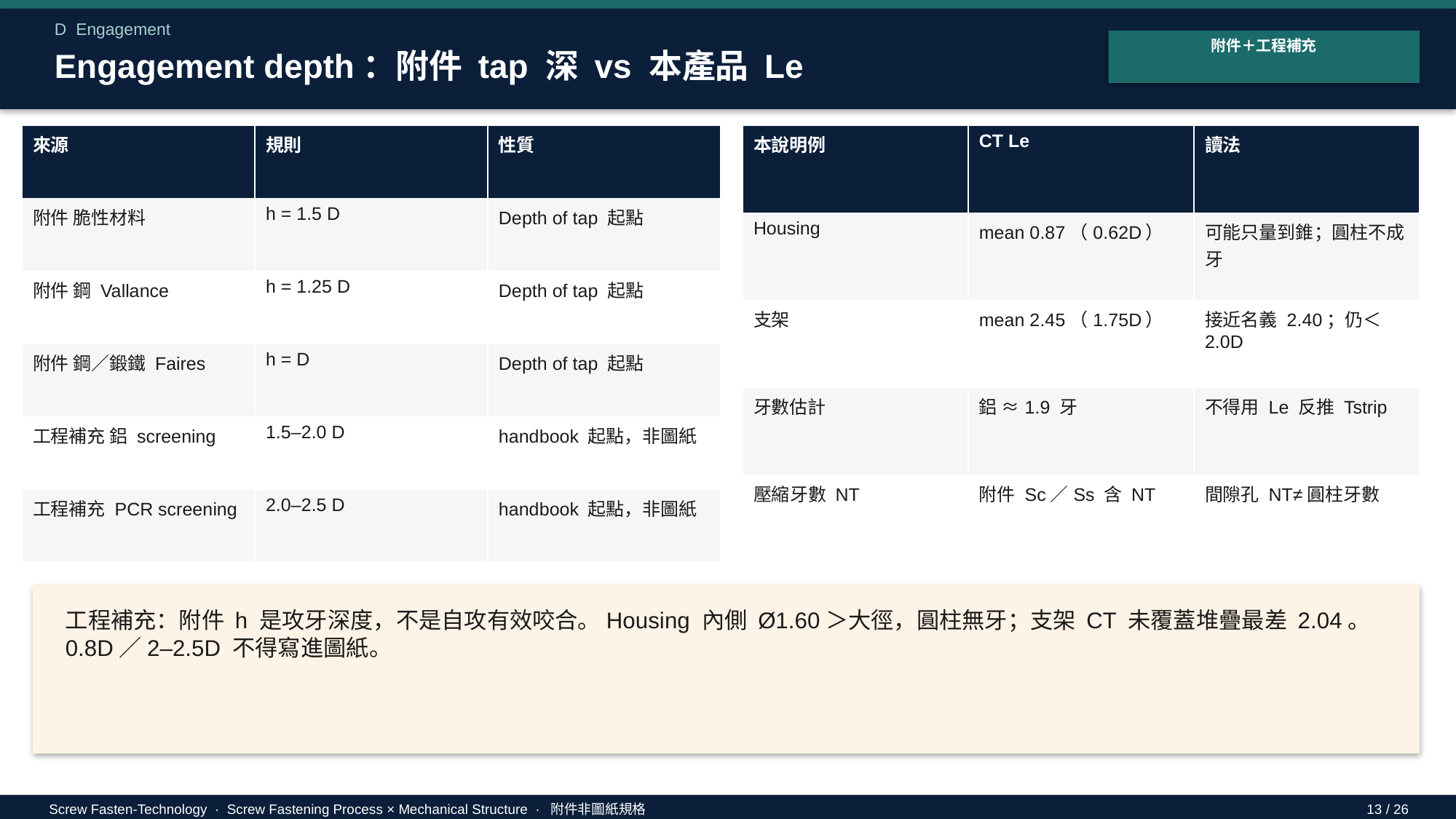

D  Engagement

附件＋工程補充
Engagement depth：附件 tap 深 vs 本產品 Le
| 來源 | 規則 | 性質 |
| --- | --- | --- |
| 附件 脆性材料 | h = 1.5 D | Depth of tap 起點 |
| 附件 鋼 Vallance | h = 1.25 D | Depth of tap 起點 |
| 附件 鋼／鍛鐵 Faires | h = D | Depth of tap 起點 |
| 工程補充 鋁 screening | 1.5–2.0 D | handbook 起點，非圖紙 |
| 工程補充 PCR screening | 2.0–2.5 D | handbook 起點，非圖紙 |
| 本說明例 | CT Le | 讀法 |
| --- | --- | --- |
| Housing | mean 0.87（0.62D） | 可能只量到錐；圓柱不成牙 |
| 支架 | mean 2.45（1.75D） | 接近名義 2.40；仍＜2.0D |
| 牙數估計 | 鋁 ≈1.9 牙 | 不得用 Le 反推 Tstrip |
| 壓縮牙數 NT | 附件 Sc／Ss 含 NT | 間隙孔 NT≠圓柱牙數 |

工程補充：附件 h 是攻牙深度，不是自攻有效咬合。Housing 內側 Ø1.60＞大徑，圓柱無牙；支架 CT 未覆蓋堆疊最差 2.04。0.8D／2–2.5D 不得寫進圖紙。

Screw Fasten-Technology  ·  Screw Fastening Process × Mechanical Structure  ·  附件非圖紙規格
13 / 26